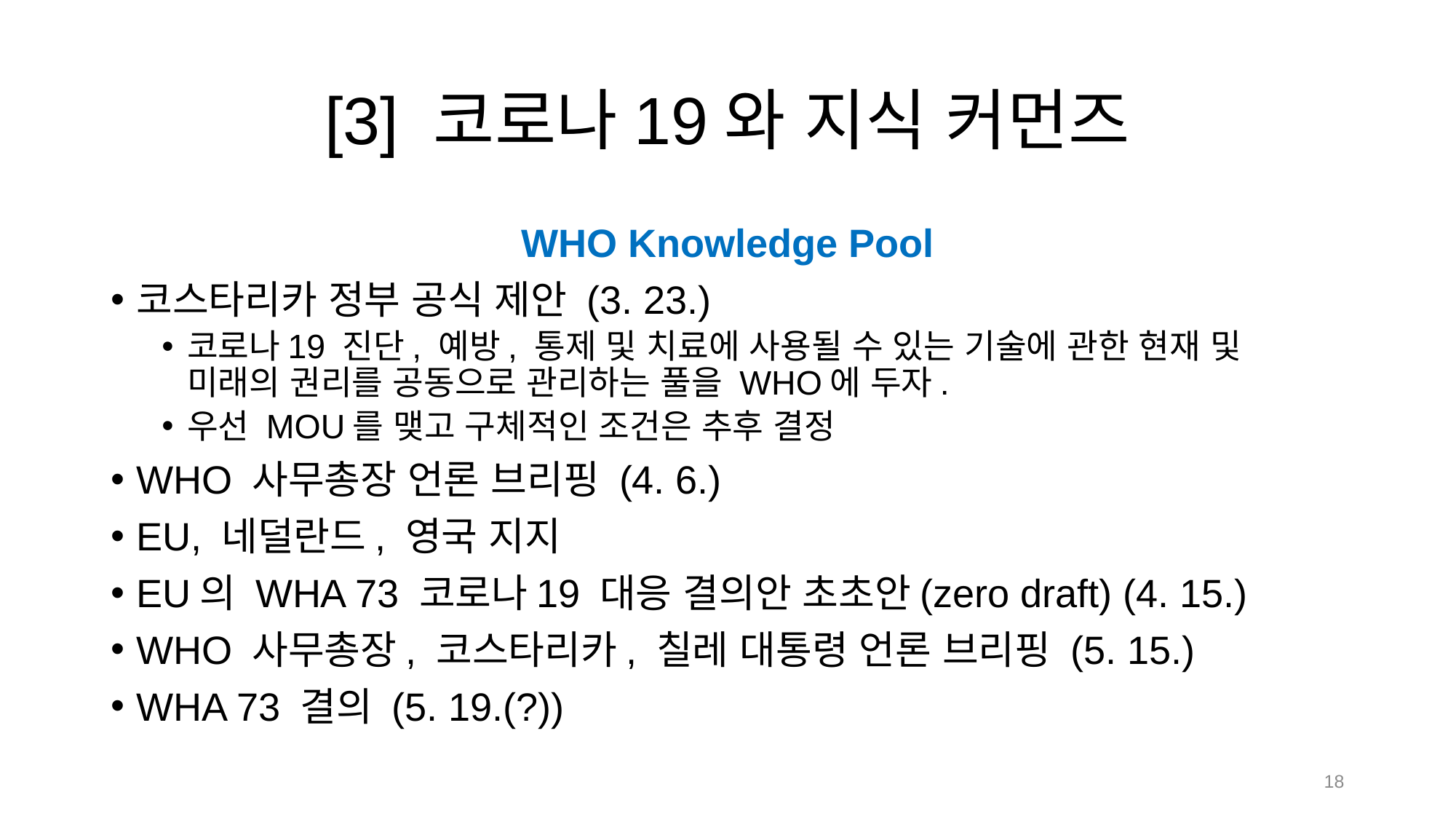

# [3] 코로나19와 지식 커먼즈
WHO Knowledge Pool
코스타리카 정부 공식 제안 (3. 23.)
코로나19 진단, 예방, 통제 및 치료에 사용될 수 있는 기술에 관한 현재 및 미래의 권리를 공동으로 관리하는 풀을 WHO에 두자.
우선 MOU를 맺고 구체적인 조건은 추후 결정
WHO 사무총장 언론 브리핑 (4. 6.)
EU, 네덜란드, 영국 지지
EU의 WHA 73 코로나19 대응 결의안 초초안(zero draft) (4. 15.)
WHO 사무총장, 코스타리카, 칠레 대통령 언론 브리핑 (5. 15.)
WHA 73 결의 (5. 19.(?))
18